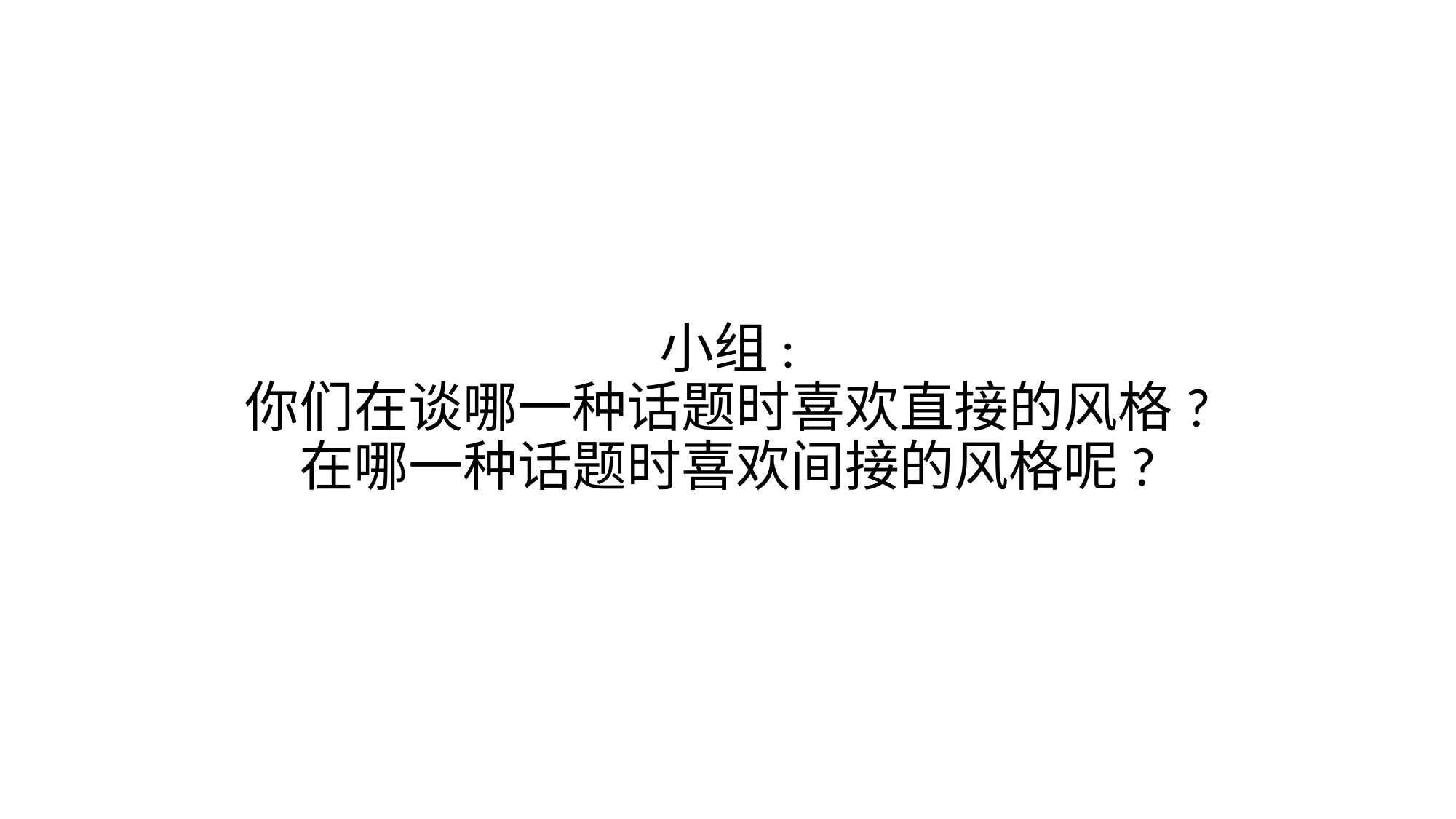

小组:
你们在谈哪一种话题时喜欢直接的风格?
在哪一种话题时喜欢间接的风格呢?